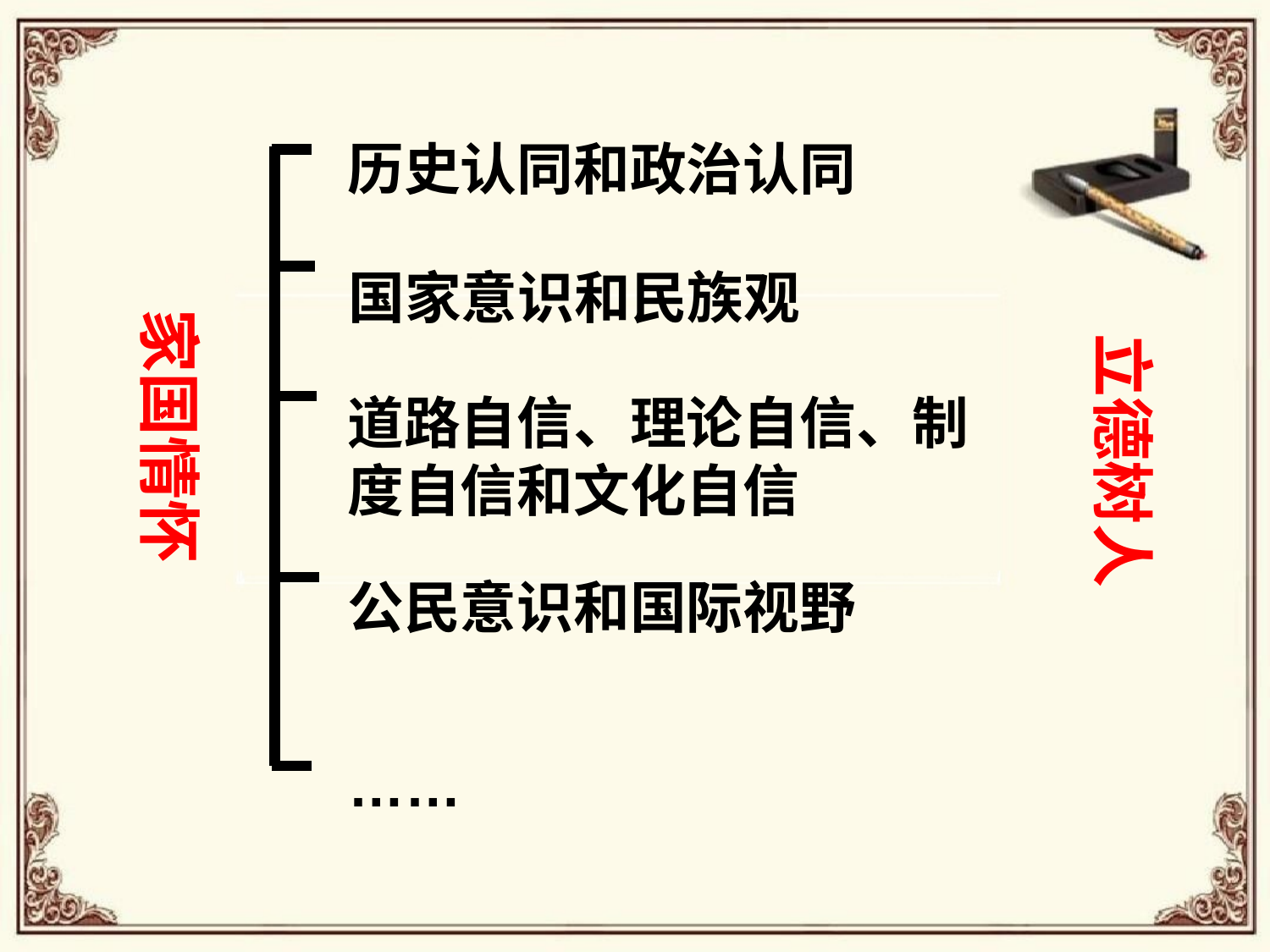

历史认同和政治认同
国家意识和民族观
家国情怀
立德树人
道路自信、理论自信、制度自信和文化自信
公民意识和国际视野
……